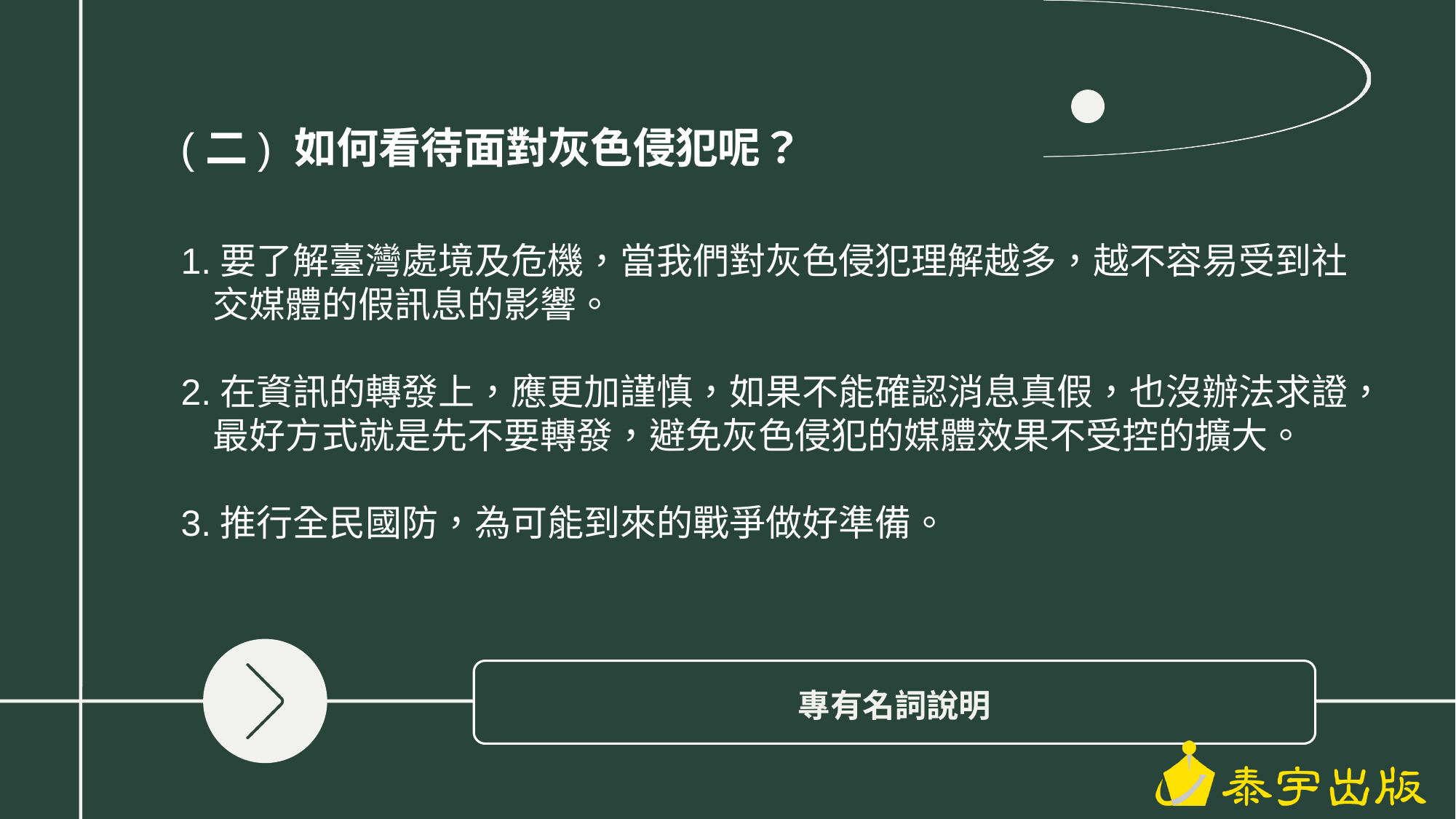

(二) 如何看待面對灰色侵犯呢？

1.要了解臺灣處境及危機，當我們對灰色侵犯理解越多，越不容易受到社交媒體的假訊息的影響。

2.在資訊的轉發上，應更加謹慎，如果不能確認消息真假，也沒辦法求證，最好方式就是先不要轉發，避免灰色侵犯的媒體效果不受控的擴大。

3.推行全民國防，為可能到來的戰爭做好準備。
專有名詞說明